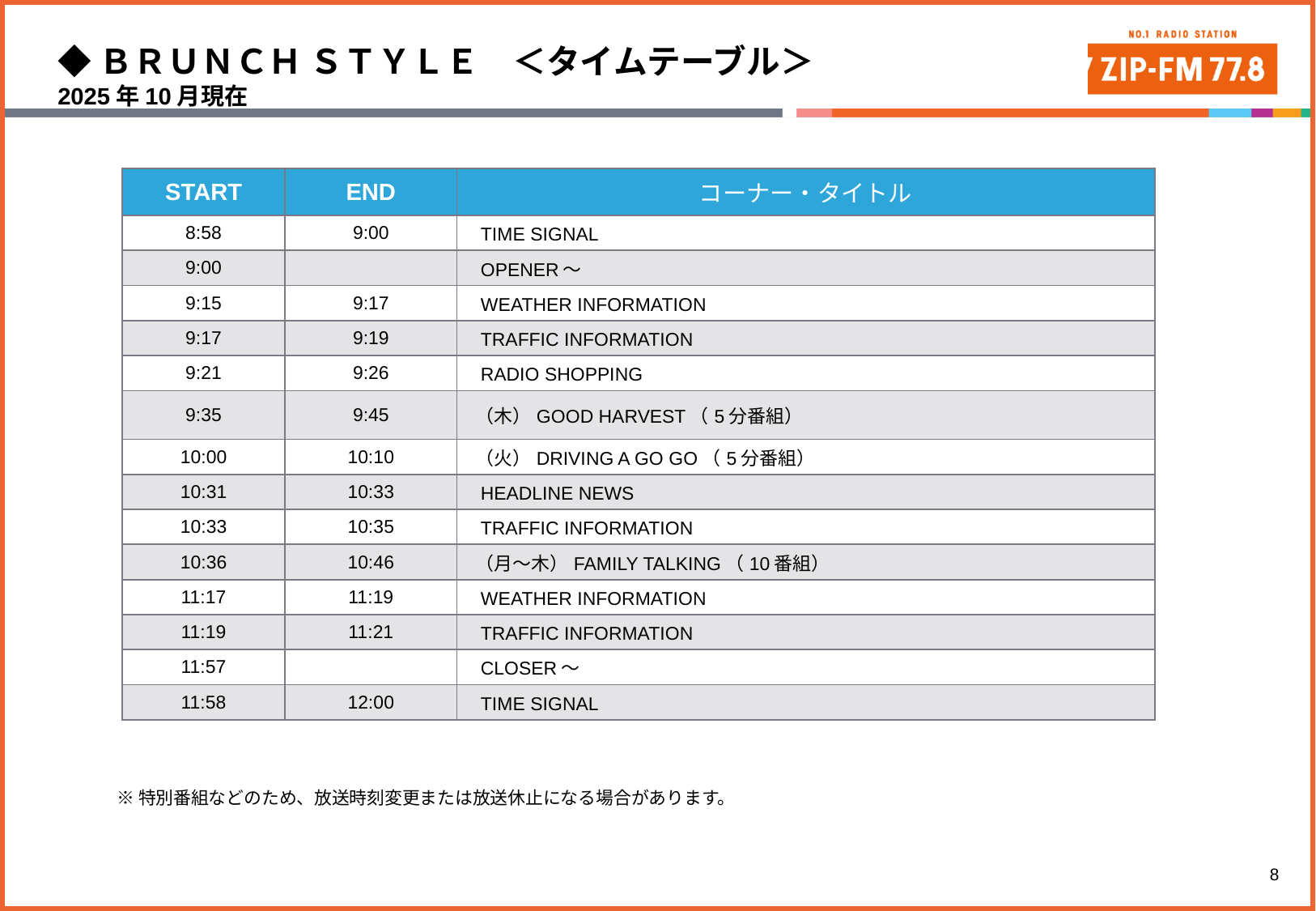

◆ＢＲＵＮＣＨ ＳＴＹＬＥ　＜タイムテーブル＞　2025年10月現在
| START | END | コーナー・タイトル |
| --- | --- | --- |
| 8:58 | 9:00 | TIME SIGNAL |
| 9:00 |  | OPENER〜 |
| 9:15 | 9:17 | WEATHER INFORMATION |
| 9:17 | 9:19 | TRAFFIC INFORMATION |
| 9:21 | 9:26 | RADIO SHOPPING |
| 9:35 | 9:45 | （木）GOOD HARVEST（5分番組） |
| 10:00 | 10:10 | （火）DRIVING A GO GO（5分番組） |
| 10:31 | 10:33 | HEADLINE NEWS |
| 10:33 | 10:35 | TRAFFIC INFORMATION |
| 10:36 | 10:46 | （月〜木）FAMILY TALKING（10番組） |
| 11:17 | 11:19 | WEATHER INFORMATION |
| 11:19 | 11:21 | TRAFFIC INFORMATION |
| 11:57 |  | CLOSER～ |
| 11:58 | 12:00 | TIME SIGNAL |
※特別番組などのため、放送時刻変更または放送休止になる場合があります。